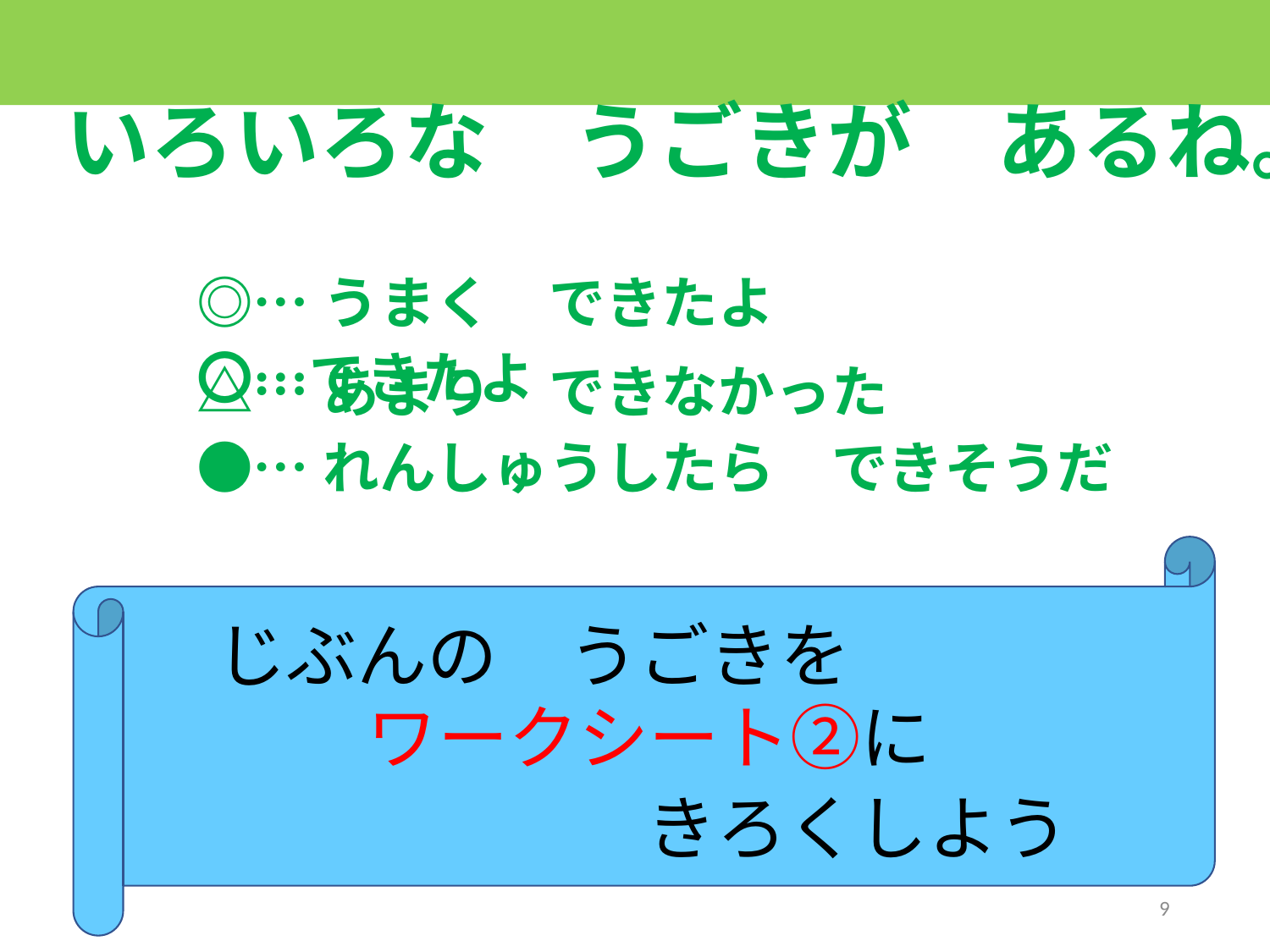

いろいろな　うごきが　あるね。
◎…うまく　できたよ
〇…できたよ
△…あまり　できなかった
●…れんしゅうしたら　できそうだ

じぶんの　うごきを
ワークシート②に
きろくしよう
9